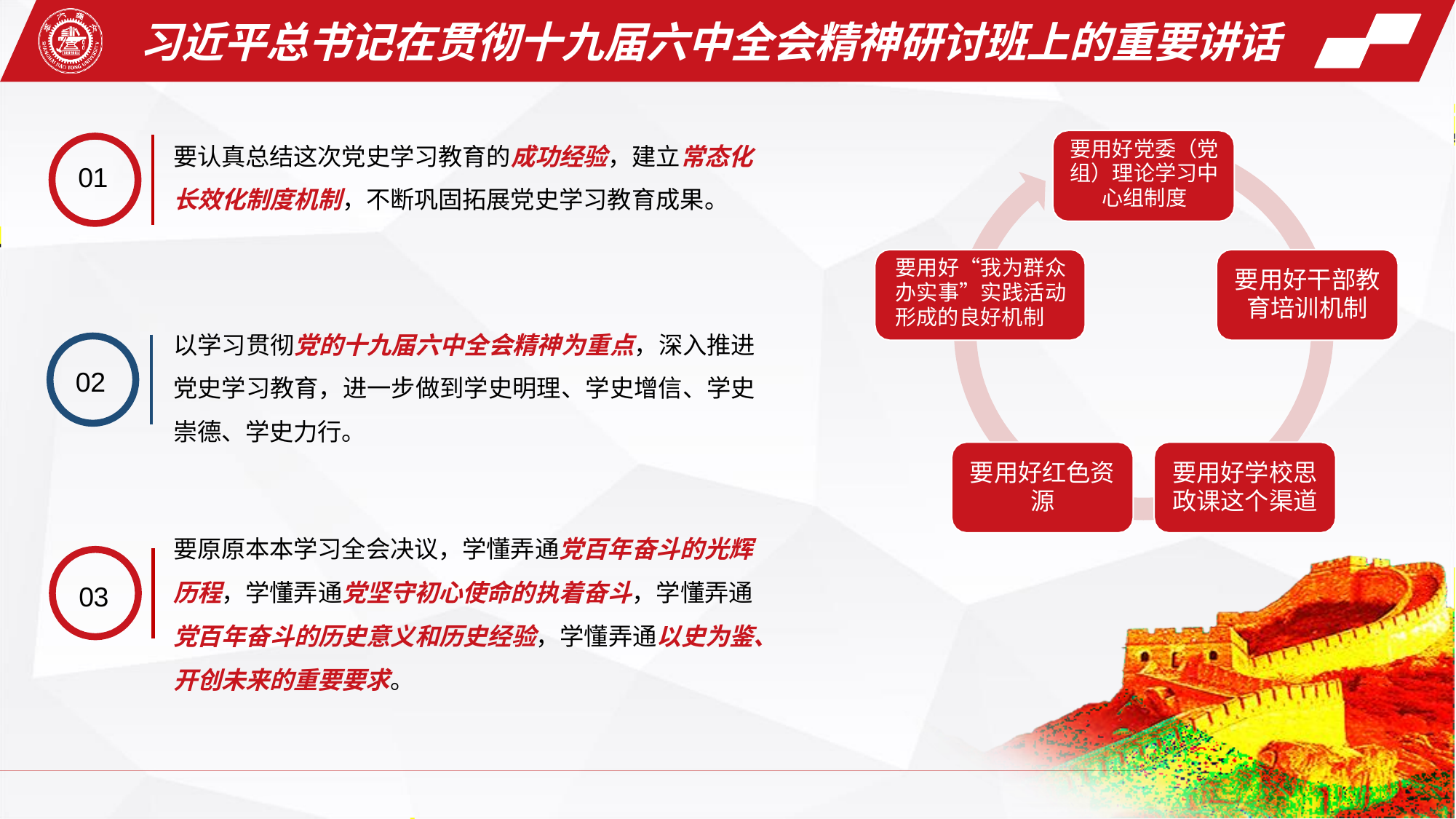

# 习近平总书记在贯彻十九届六中全会精神研讨班上的重要讲话
要认真总结这次党史学习教育的成功经验，建立常态化 长效化制度机制，不断巩固拓展党史学习教育成果。

要用好党委（党 组）理论学习中 心组制度

01

要用好“我为群众 办实事”实践活动 形成的良好机制
要用好干部教 育培训机制
以学习贯彻党的十九届六中全会精神为重点，深入推进 党史学习教育，进一步做到学史明理、学史增信、学史 崇德、学史力行。

02

要用好红色资 源
要用好学校思 政课这个渠道

要原原本本学习全会决议，学懂弄通党百年奋斗的光辉 历程，学懂弄通党坚守初心使命的执着奋斗，学懂弄通 党百年奋斗的历史意义和历史经验，学懂弄通以史为鉴、 开创未来的重要要求。

03